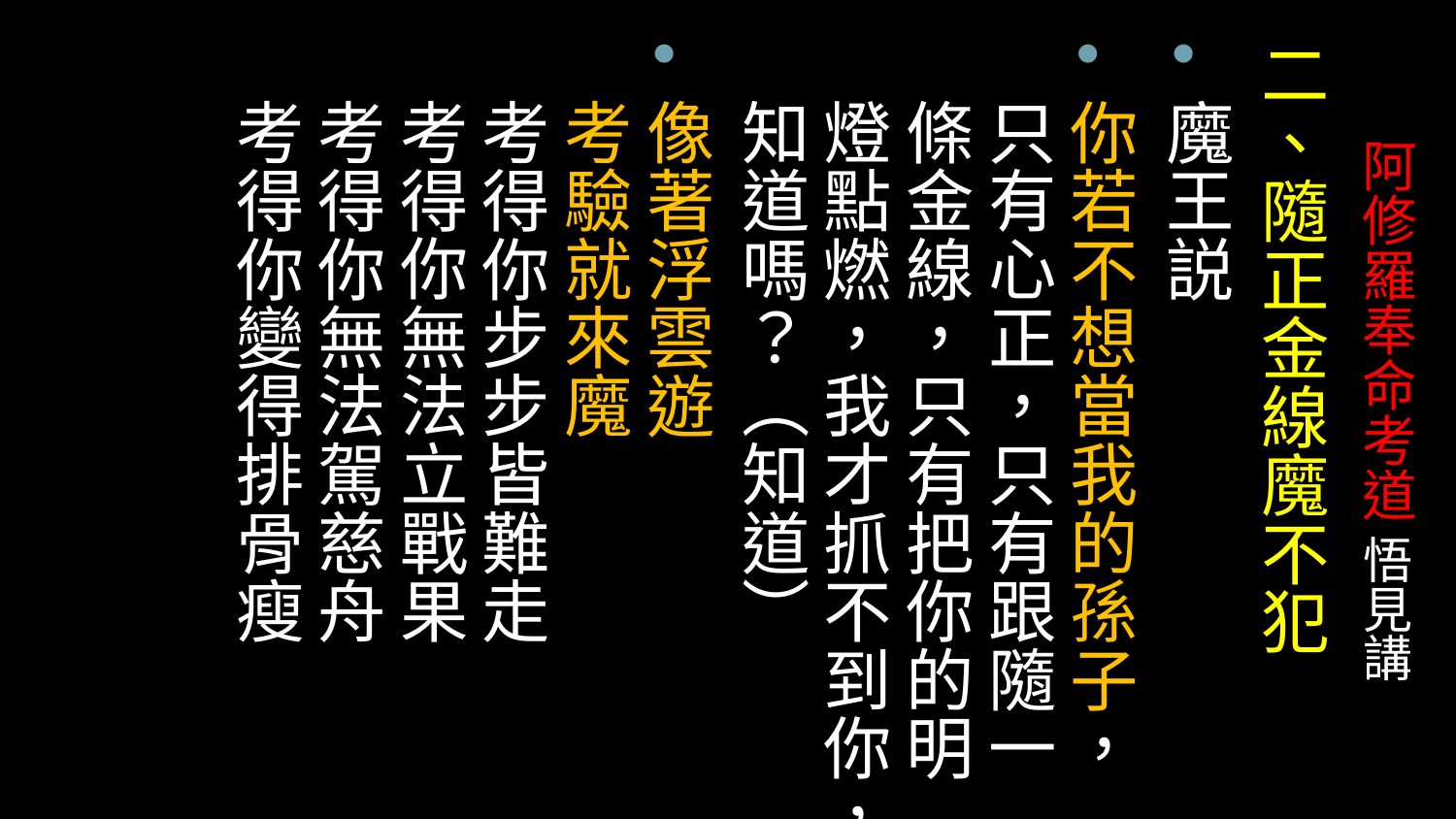

二、隨正金線魔不犯
魔王説
你若不想當我的孫子，只有心正，只有跟隨一條金線，只有把你的明燈點燃，我才抓不到你，知道嗎？（知道）
像著浮雲遊　
考驗就來魔
考得你步步皆難走 
考得你無法立戰果
考得你無法駕慈舟　
考得你變得排骨瘦

# 阿修羅奉命考道 悟見講